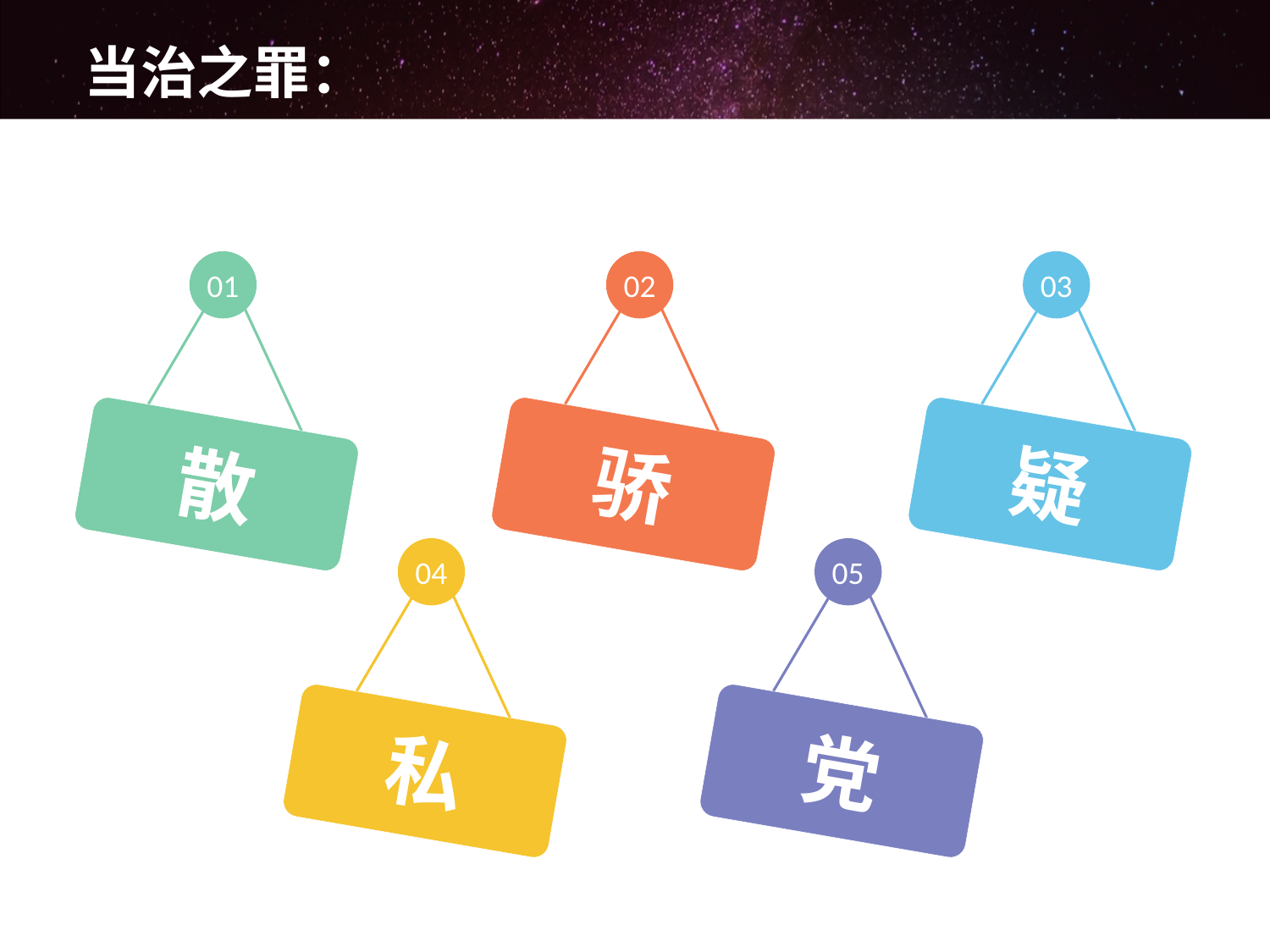

# 当治之罪：
01
02
03

散
骄
疑
04
05

私
党